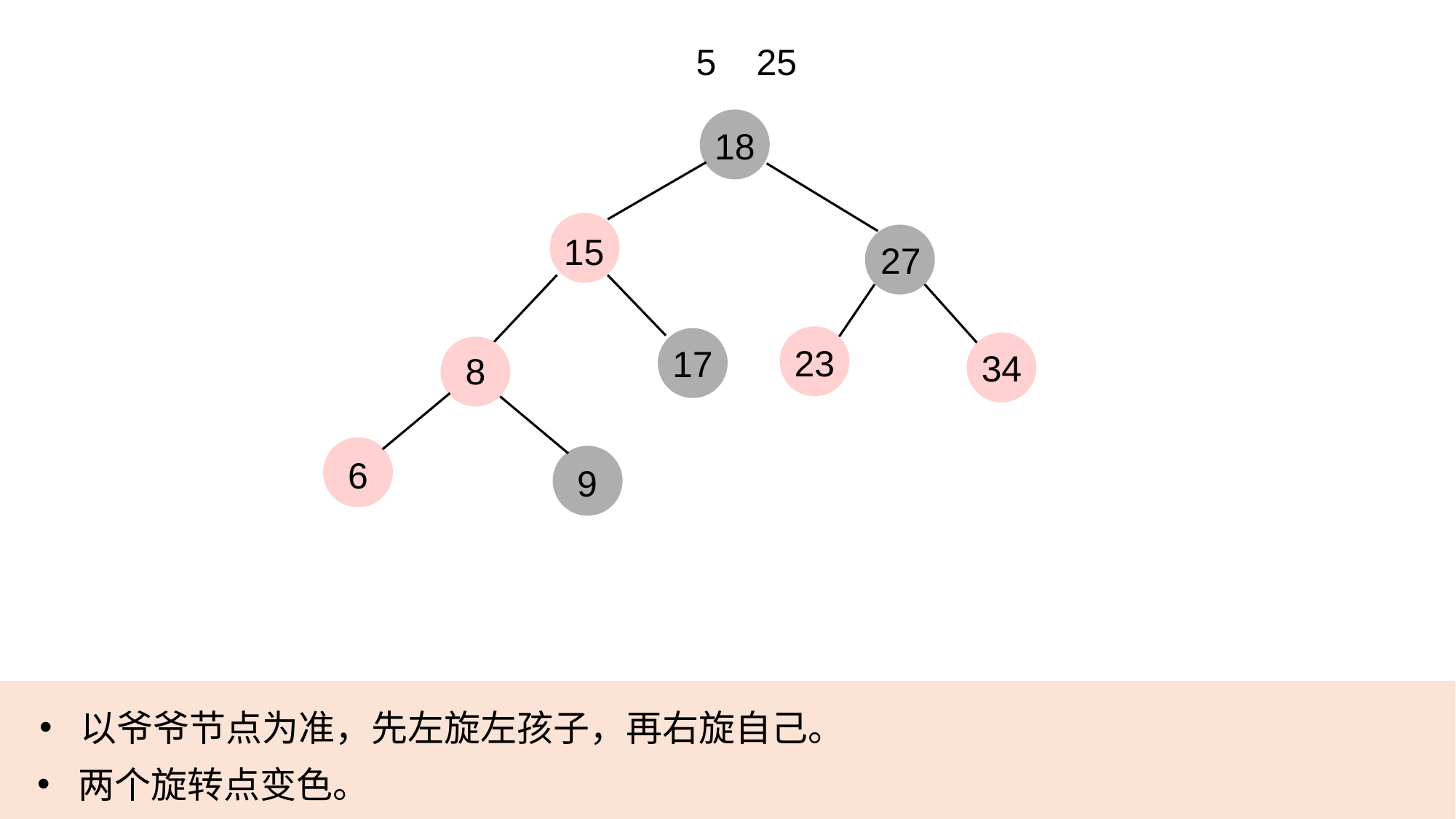

5
25

18

15

27

23
17

34
8

6
9

以爷爷节点为准，先左旋左孩子，再右旋自己。
两个旋转点变色。